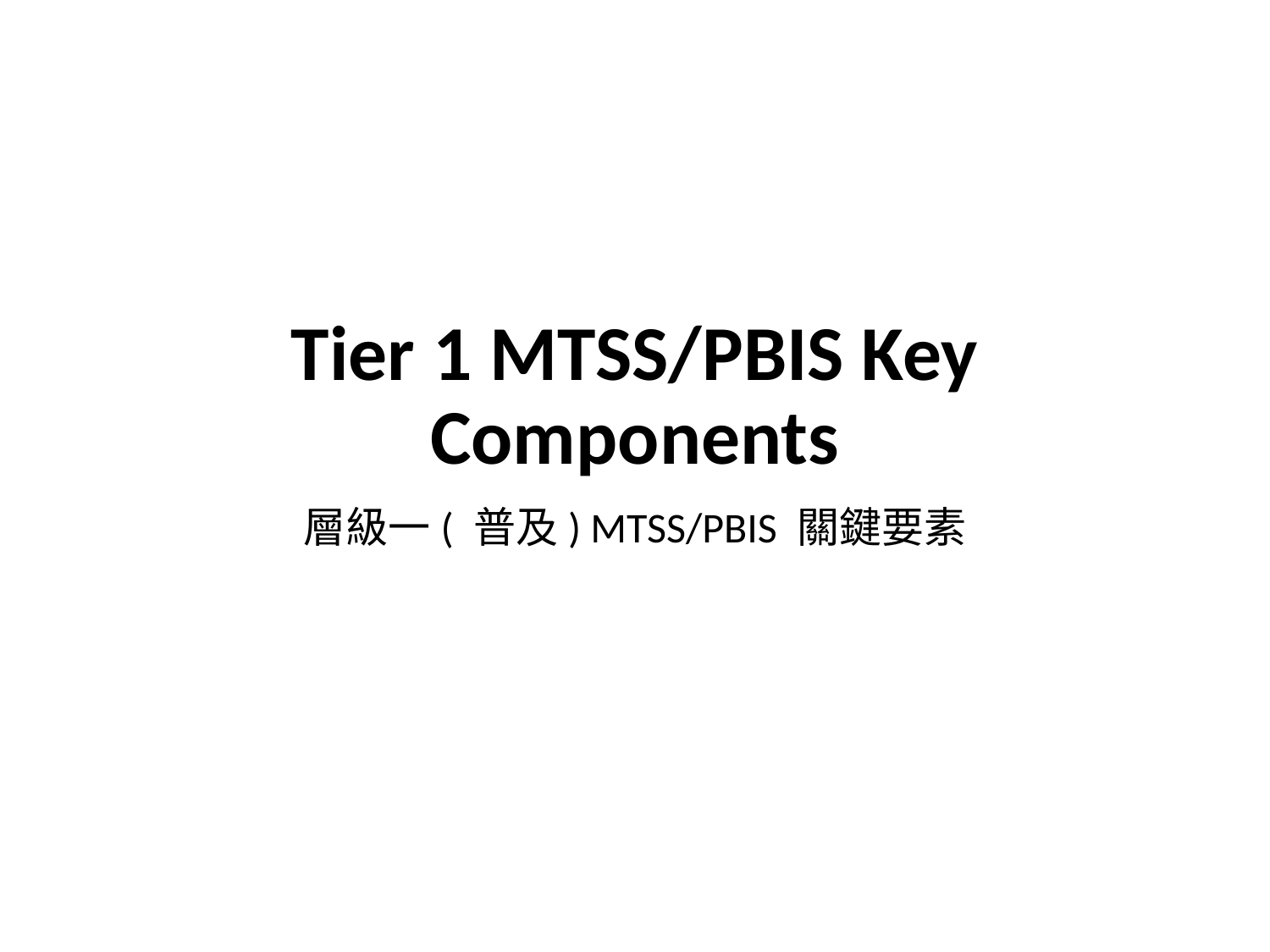

# Tier 1 MTSS/PBIS Key Components
層級一( 普及) MTSS/PBIS 關鍵要素